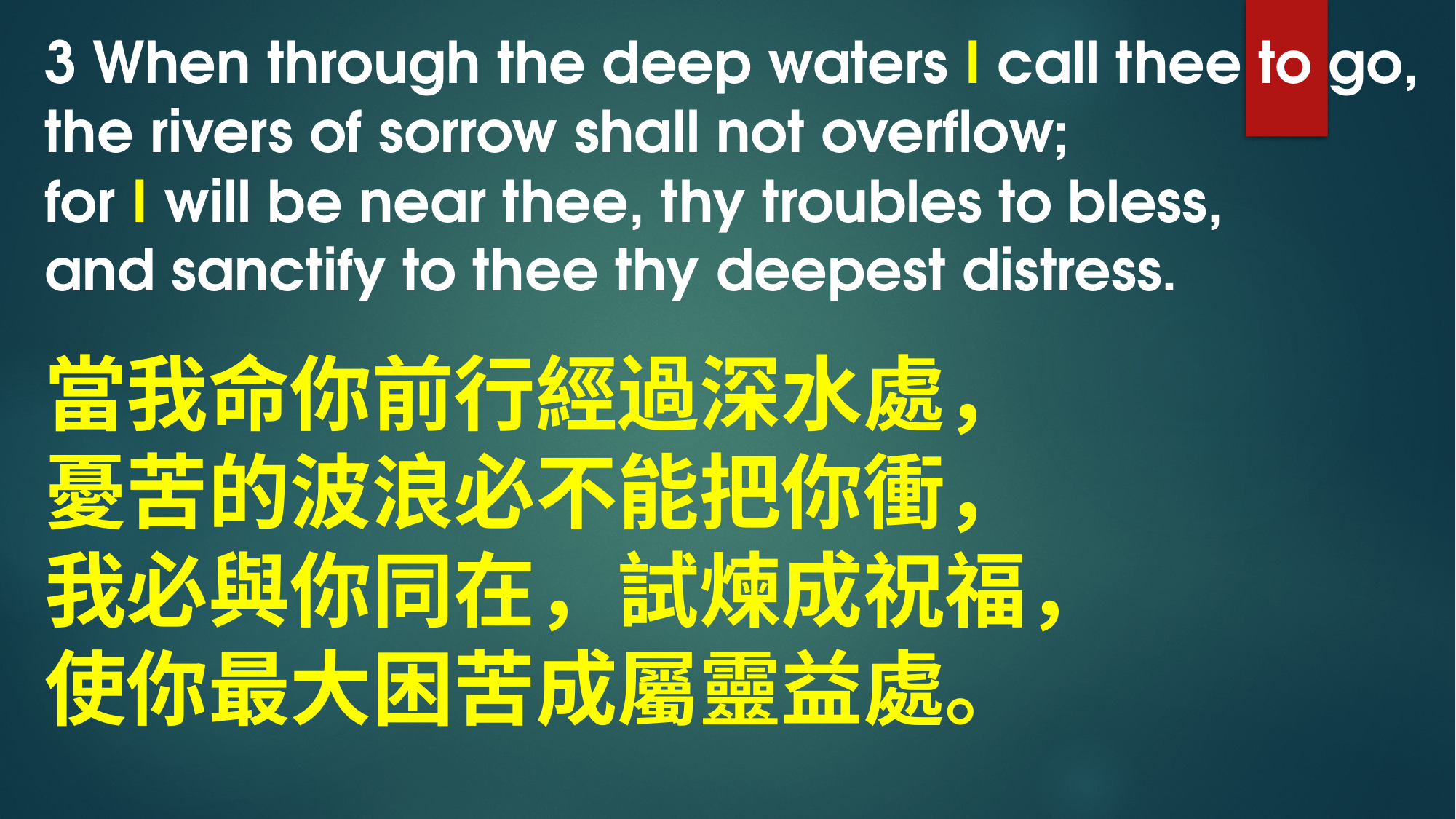

3 When through the deep waters I call thee to go,
the rivers of sorrow shall not overflow;
for I will be near thee, thy troubles to bless,
and sanctify to thee thy deepest distress.

當我命你前行經過深水處，
憂苦的波浪必不能把你衝，
我必與你同在，試煉成祝福，
使你最大困苦成屬靈益處。